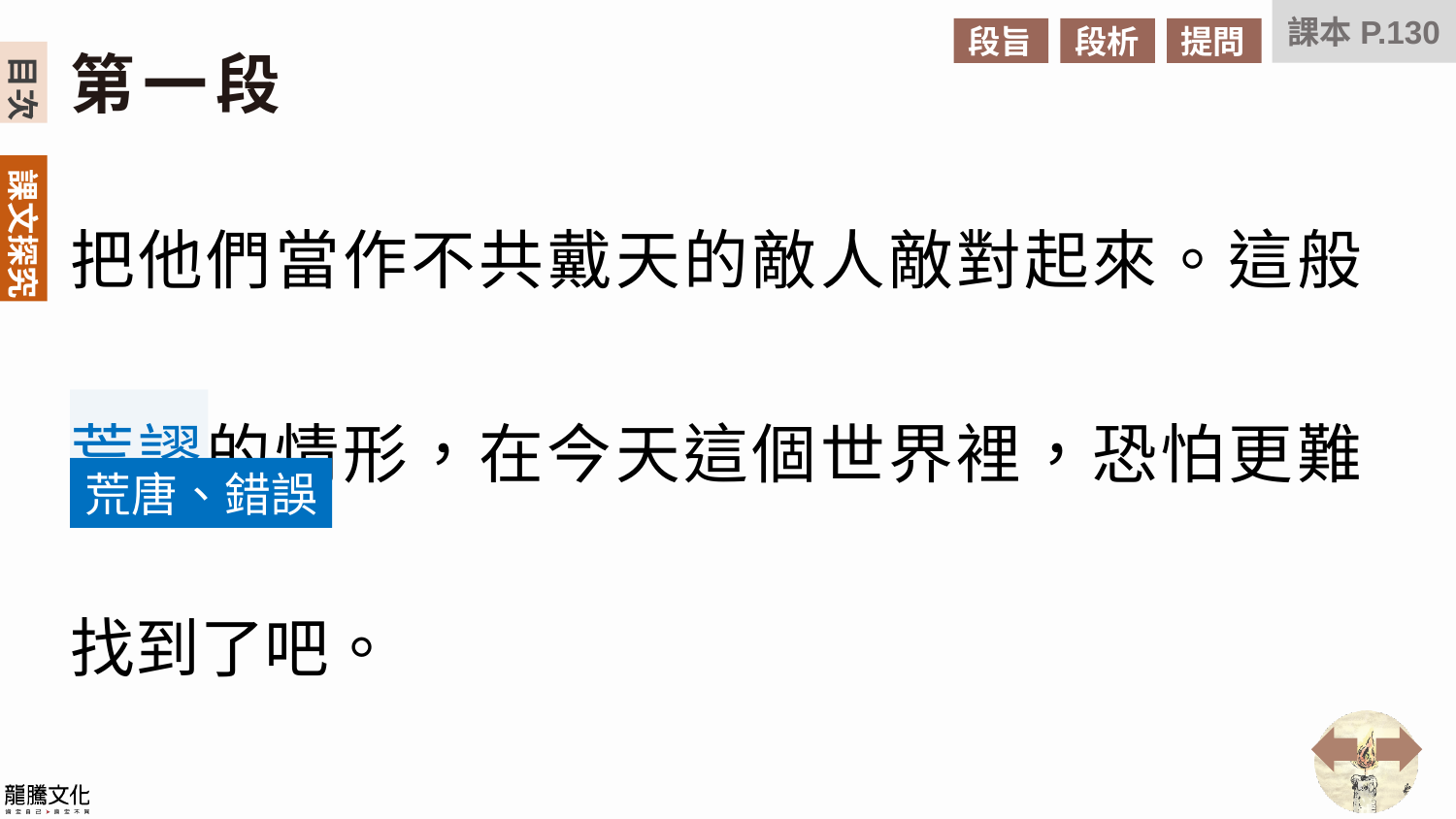

課本P.130
段旨
段析
提問
第一段
把他們當作不共戴天的敵人敵對起來。這般荒謬的情形，在今天這個世界裡，恐怕更難找到了吧。

荒唐、錯誤